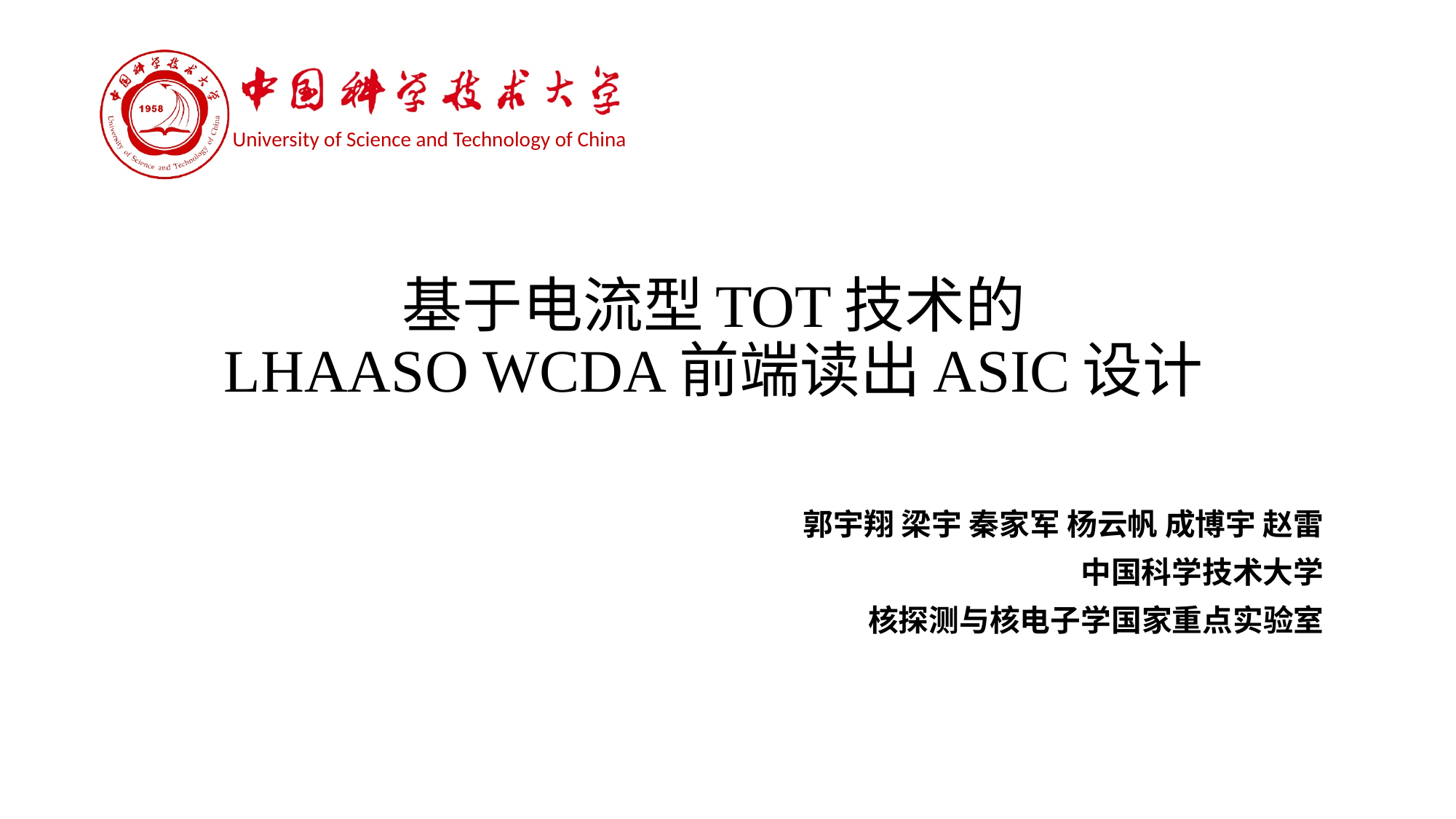

# 基于电流型TOT技术的 LHAASO WCDA前端读出ASIC设计
郭宇翔 梁宇 秦家军 杨云帆 成博宇 赵雷
中国科学技术大学
核探测与核电子学国家重点实验室